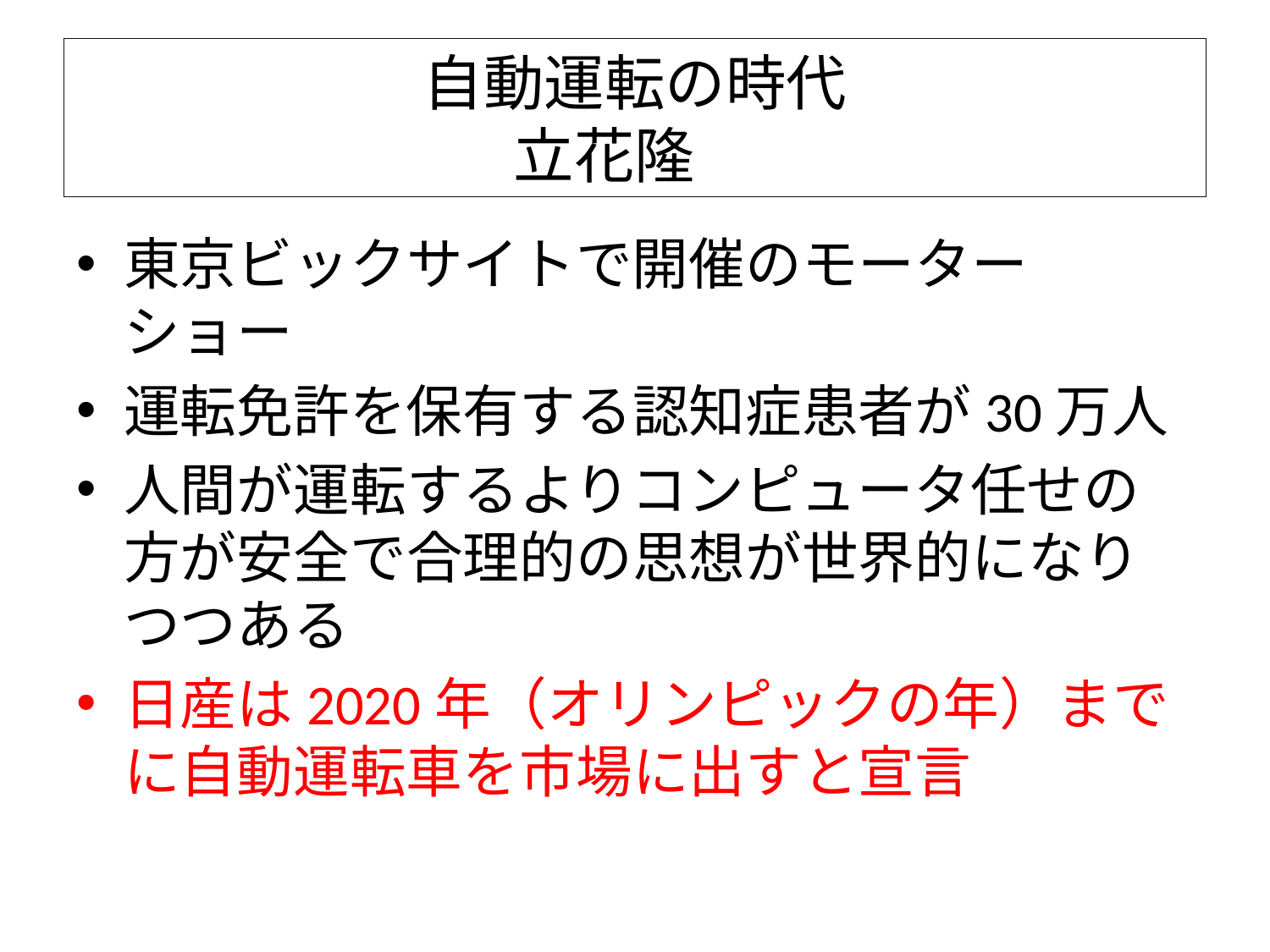

# 自動運転の時代 立花隆
東京ビックサイトで開催のモーターショー
運転免許を保有する認知症患者が30万人
人間が運転するよりコンピュータ任せの方が安全で合理的の思想が世界的になりつつある
日産は2020年（オリンピックの年）までに自動運転車を市場に出すと宣言